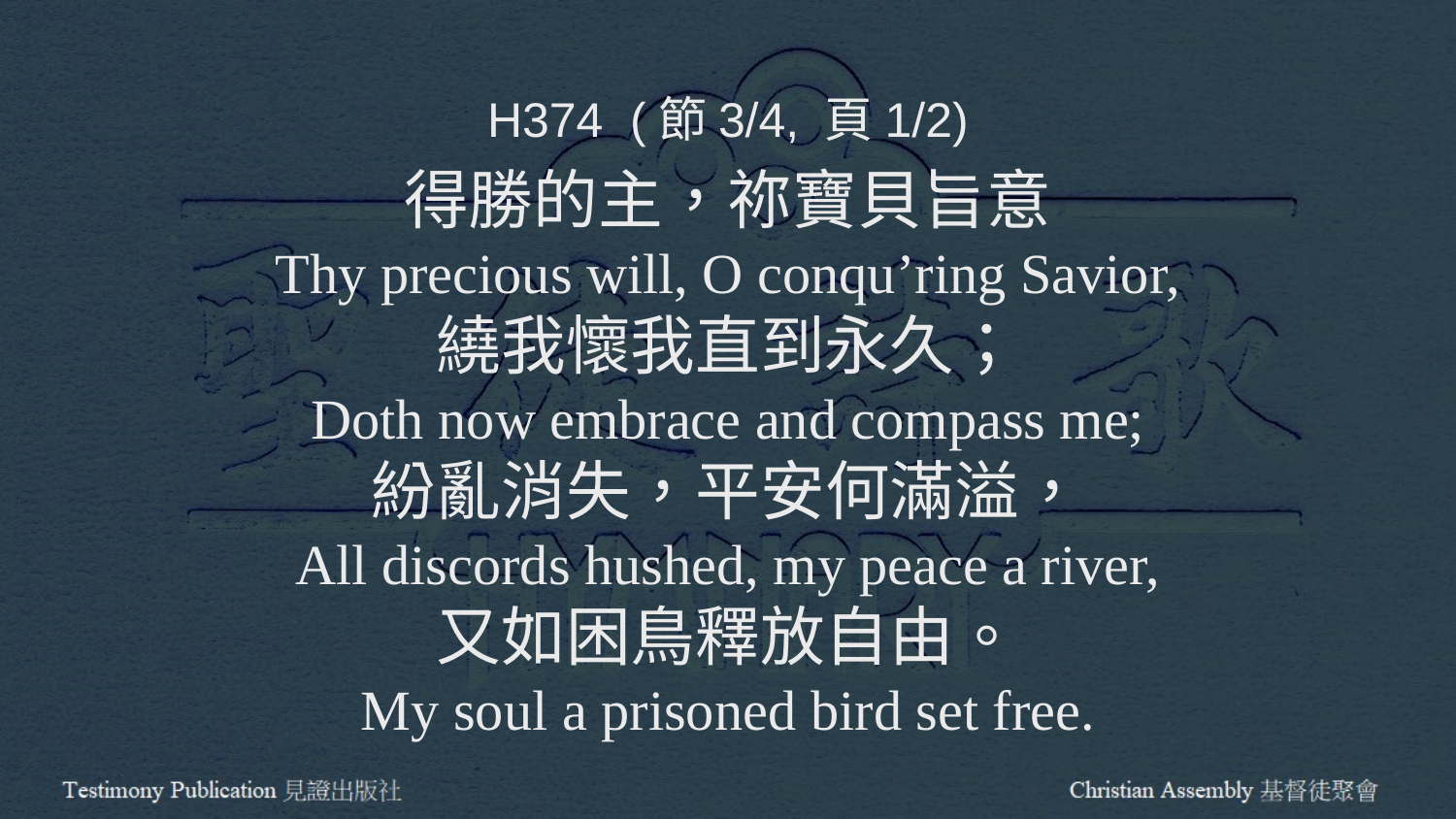

H374  (節3/4, 頁1/2)
得勝的主，祢寶貝旨意
Thy precious will, O conqu’ring Savior,
繞我懷我直到永久；
Doth now embrace and compass me;
紛亂消失，平安何滿溢，
All discords hushed, my peace a river,
又如困鳥釋放自由。
My soul a prisoned bird set free.